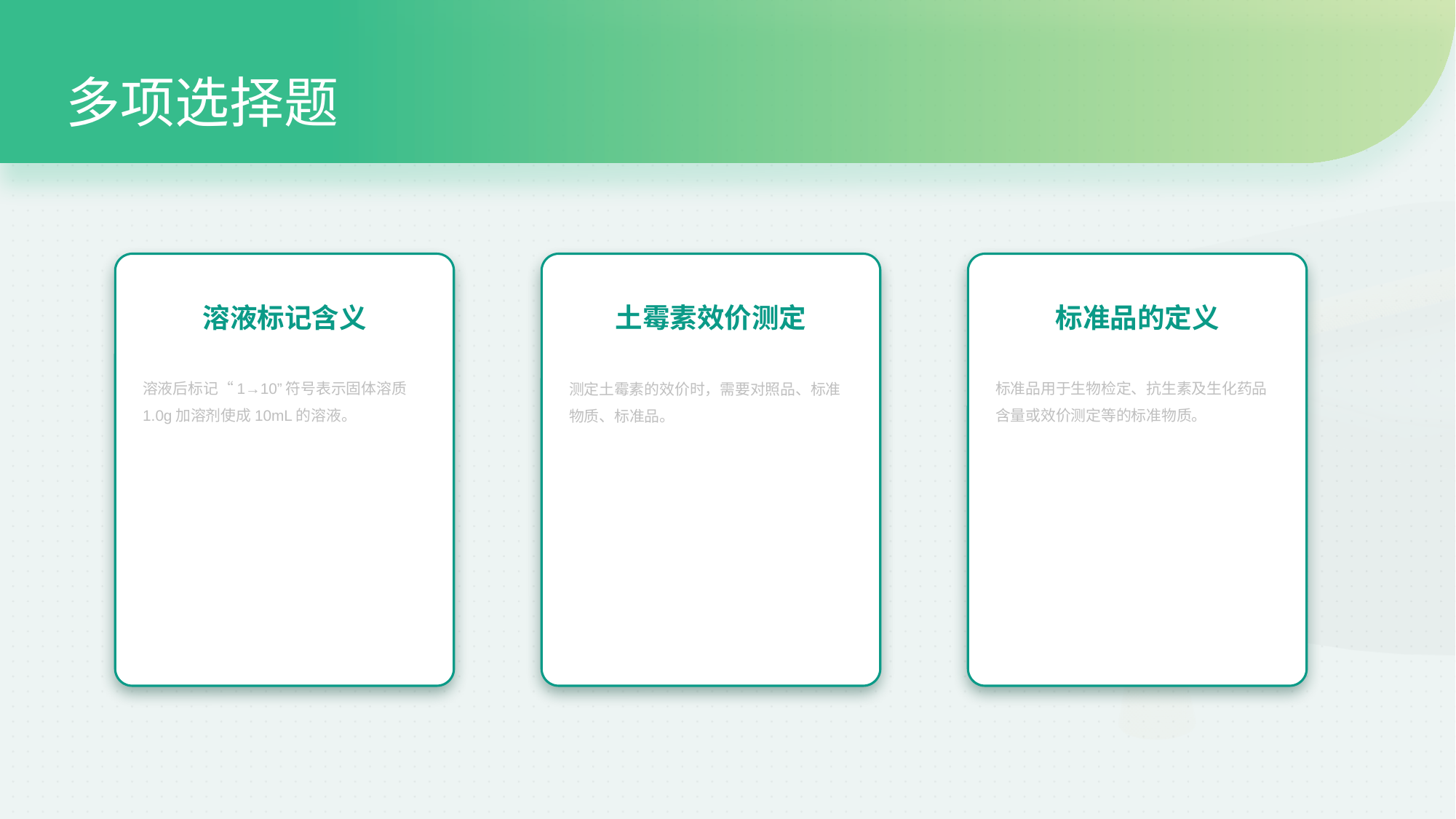

多项选择题
土霉素效价测定
标准品的定义
溶液标记含义
标准品用于生物检定、抗生素及生化药品含量或效价测定等的标准物质。
溶液后标记“1→10”符号表示固体溶质1.0g加溶剂使成10mL的溶液。
测定土霉素的效价时，需要对照品、标准物质、标准品。